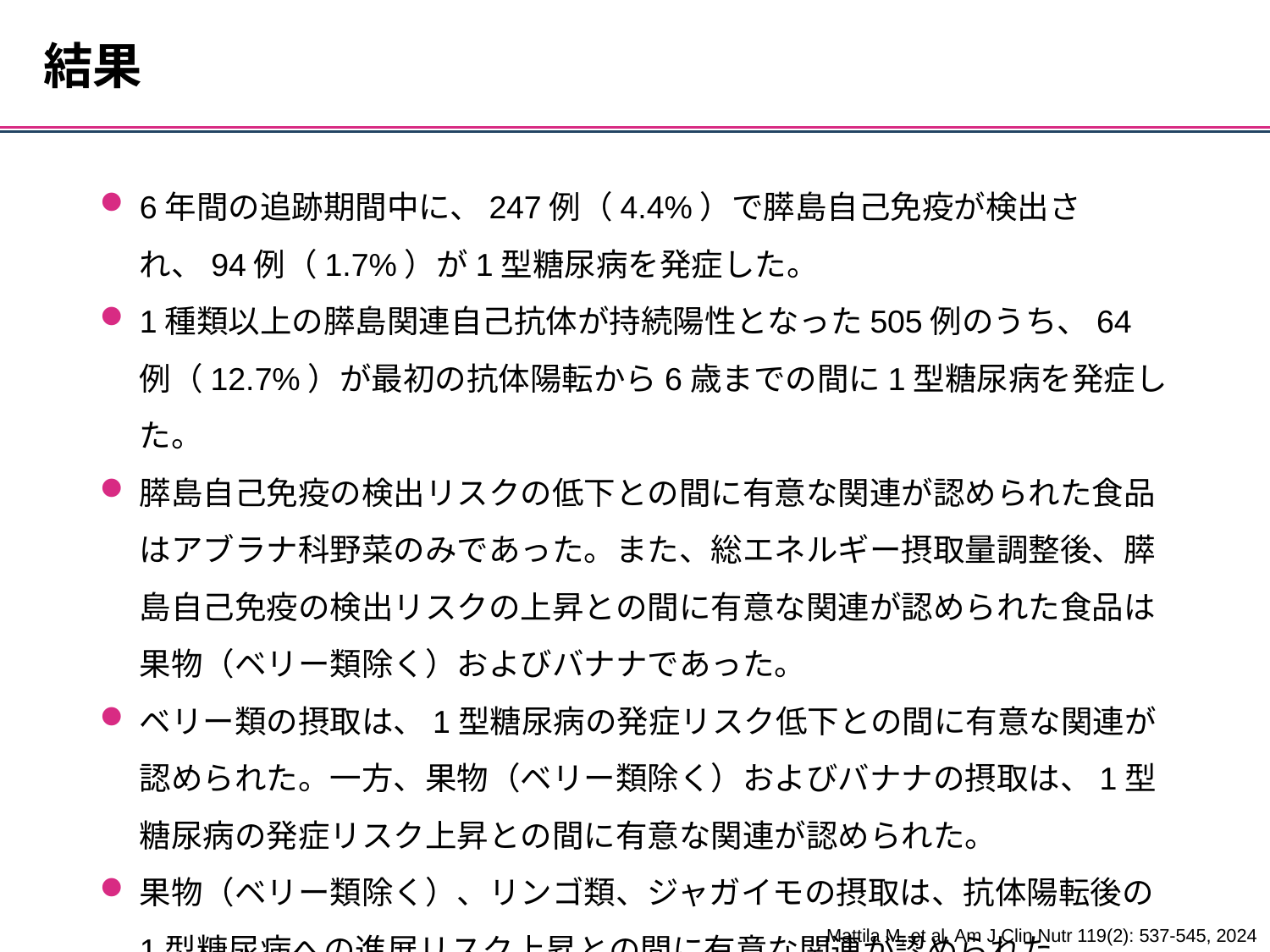

結果
6年間の追跡期間中に、247例（4.4%）で膵島自己免疫が検出され、94例（1.7%）が1型糖尿病を発症した。
1種類以上の膵島関連自己抗体が持続陽性となった505例のうち、64例（12.7%）が最初の抗体陽転から6歳までの間に1型糖尿病を発症した。
膵島自己免疫の検出リスクの低下との間に有意な関連が認められた食品はアブラナ科野菜のみであった。また、総エネルギー摂取量調整後、膵島自己免疫の検出リスクの上昇との間に有意な関連が認められた食品は果物（ベリー類除く）およびバナナであった。
ベリー類の摂取は、1型糖尿病の発症リスク低下との間に有意な関連が認められた。一方、果物（ベリー類除く）およびバナナの摂取は、1型糖尿病の発症リスク上昇との間に有意な関連が認められた。
果物（ベリー類除く）、リンゴ類、ジャガイモの摂取は、抗体陽転後の1型糖尿病への進展リスク上昇との間に有意な関連が認められた。
Mattila M, et al. Am J Clin Nutr 119(2): 537-545, 2024